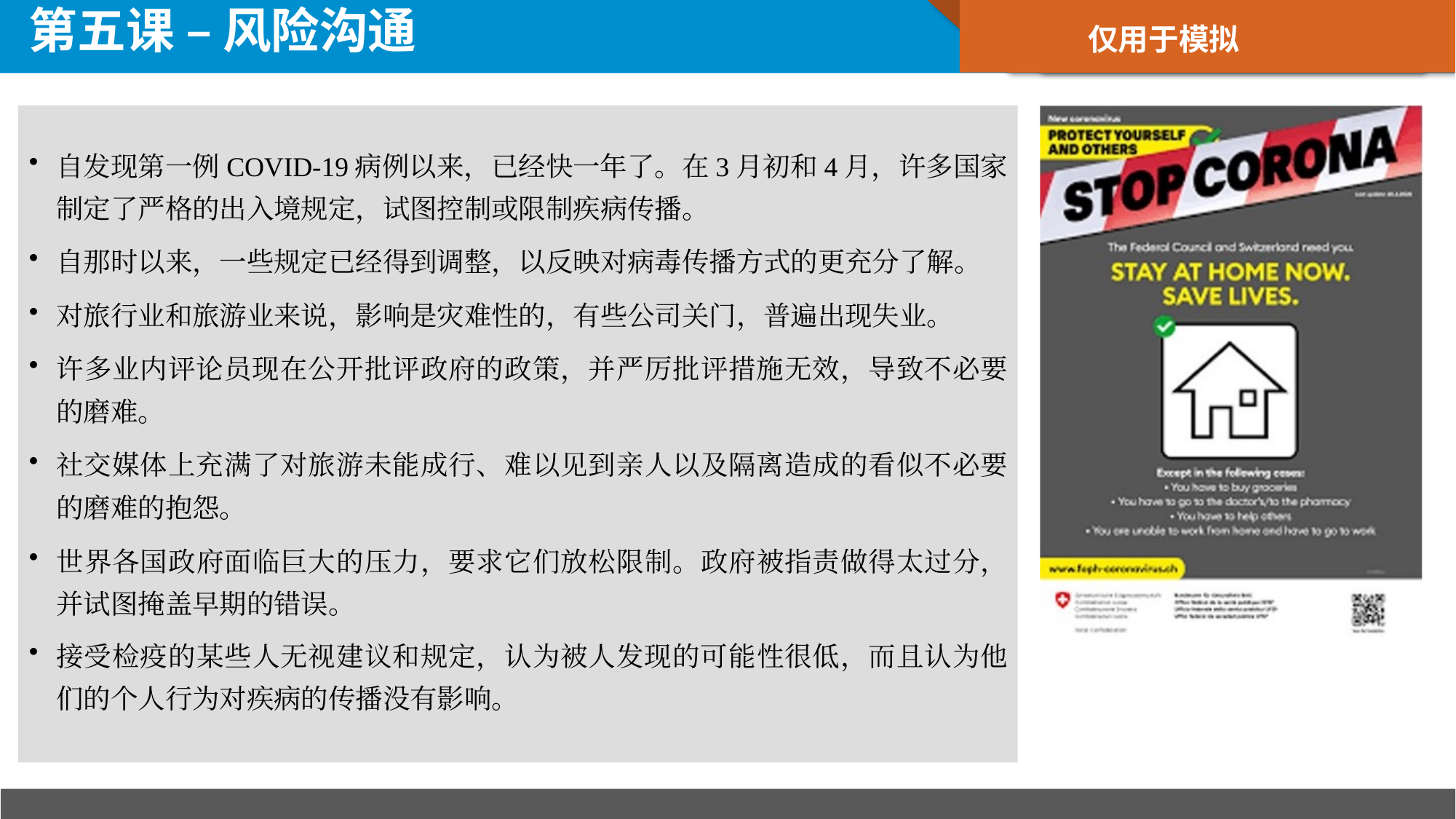

仅用于模拟
# 第五课 ‒ 风险沟通

自发现第一例COVID-19病例以来，已经快一年了。在3月初和4月，许多国家制定了严格的出入境规定，试图控制或限制疾病传播。
自那时以来，一些规定已经得到调整，以反映对病毒传播方式的更充分了解。
对旅行业和旅游业来说，影响是灾难性的，有些公司关门，普遍出现失业。
许多业内评论员现在公开批评政府的政策，并严厉批评措施无效，导致不必要的磨难。
社交媒体上充满了对旅游未能成行、难以见到亲人以及隔离造成的看似不必要的磨难的抱怨。
世界各国政府面临巨大的压力，要求它们放松限制。政府被指责做得太过分，并试图掩盖早期的错误。
接受检疫的某些人无视建议和规定，认为被人发现的可能性很低，而且认为他们的个人行为对疾病的传播没有影响。